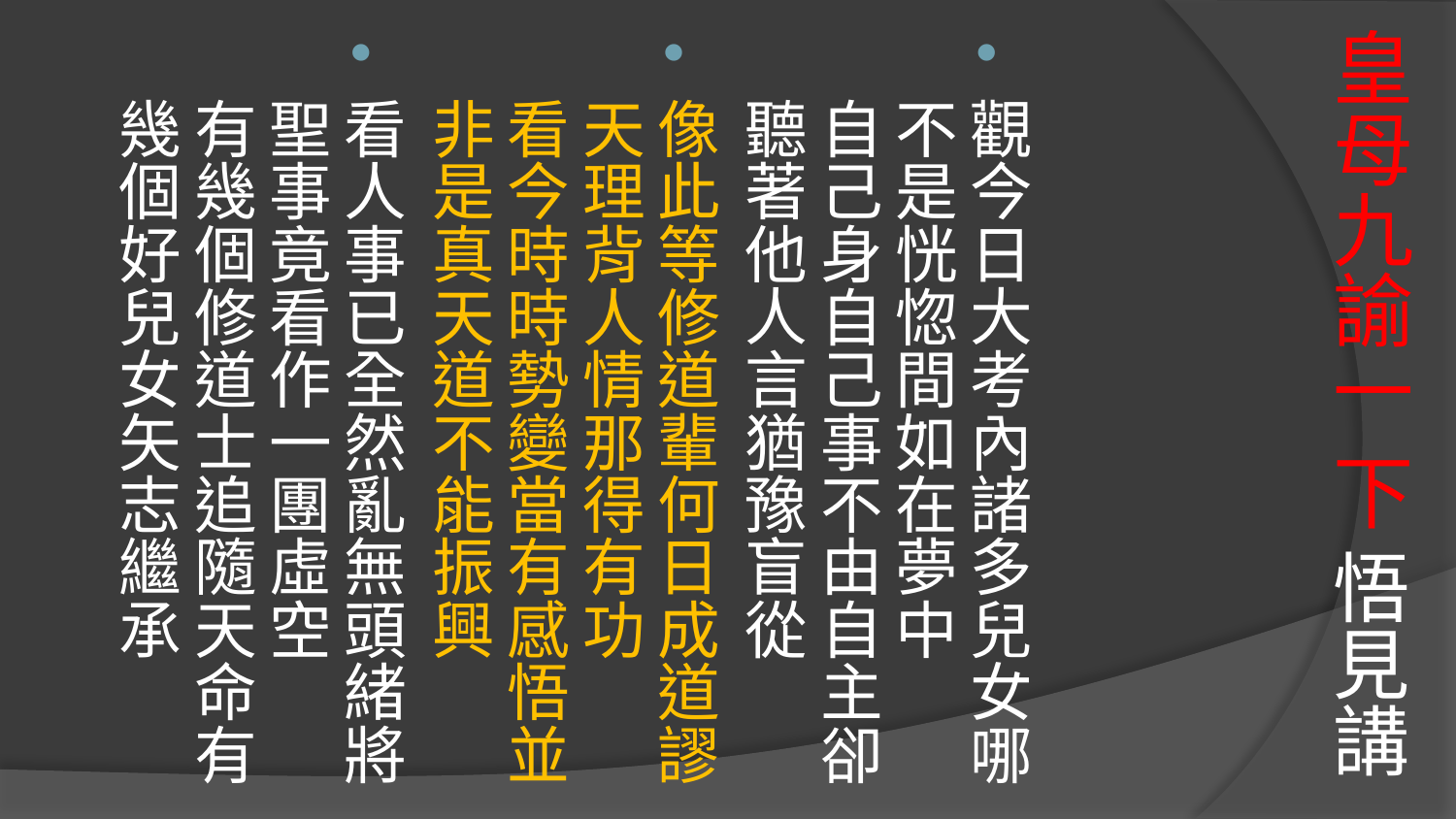

# 皇母九諭一 下 悟見講
觀今日大考內諸多兒女哪不是恍惚間如在夢中
自己身自己事不由自主卻聽著他人言猶豫盲從
像此等修道輩何日成道謬天理背人情那得有功
看今時時勢變當有感悟並非是真天道不能振興
看人事已全然亂無頭緒將聖事竟看作一團虛空
有幾個修道士追隨天命有幾個好兒女矢志繼承